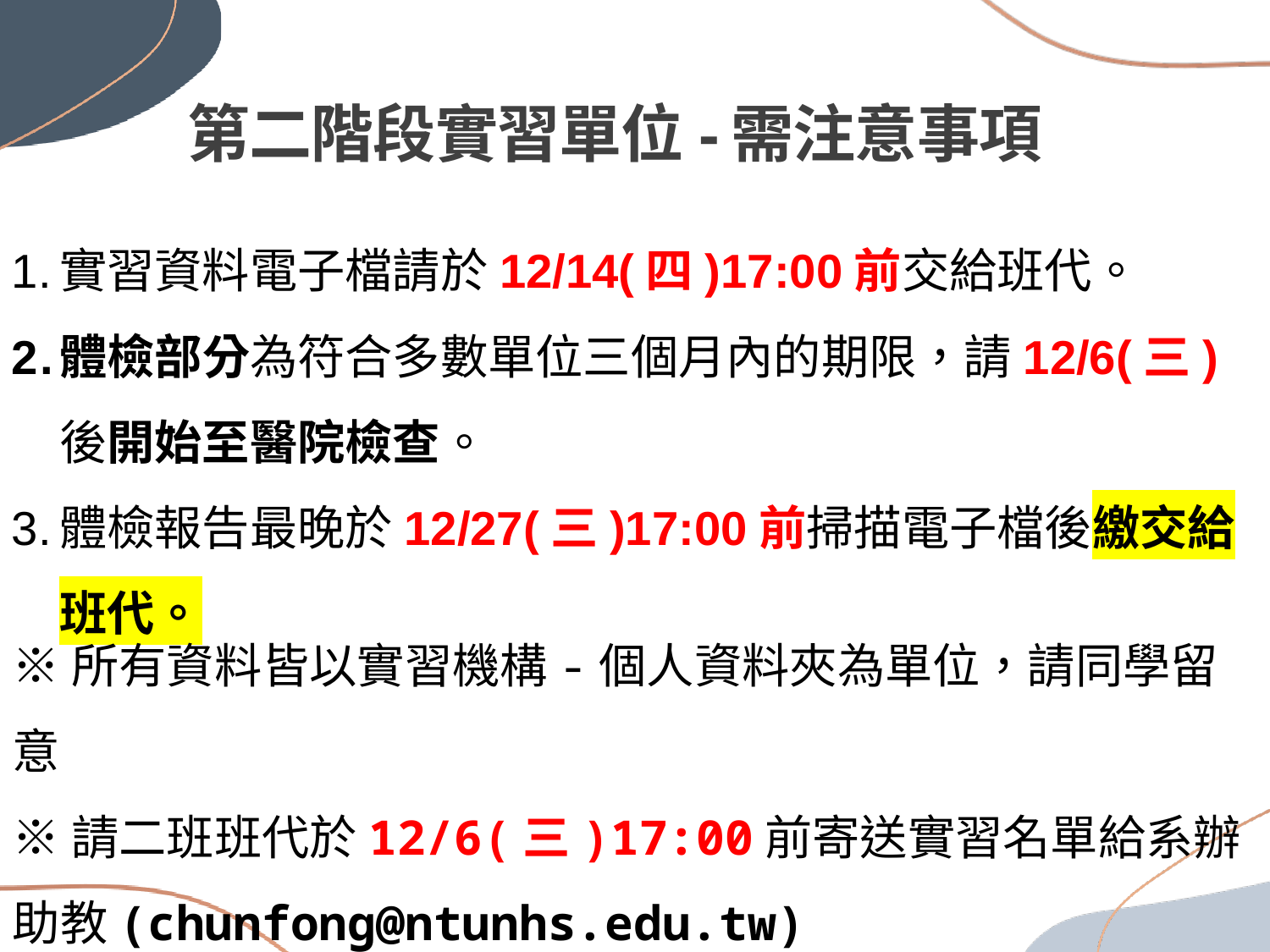

第二階段實習單位-需注意事項
實習資料電子檔請於12/14(四)17:00前交給班代。
體檢部分為符合多數單位三個月內的期限，請12/6(三)後開始至醫院檢查。
體檢報告最晚於12/27(三)17:00前掃描電子檔後繳交給班代。
※所有資料皆以實習機構-個人資料夾為單位，請同學留意
※請二班班代於12/6(三)17:00前寄送實習名單給系辦助教(chunfong@ntunhs.edu.tw)